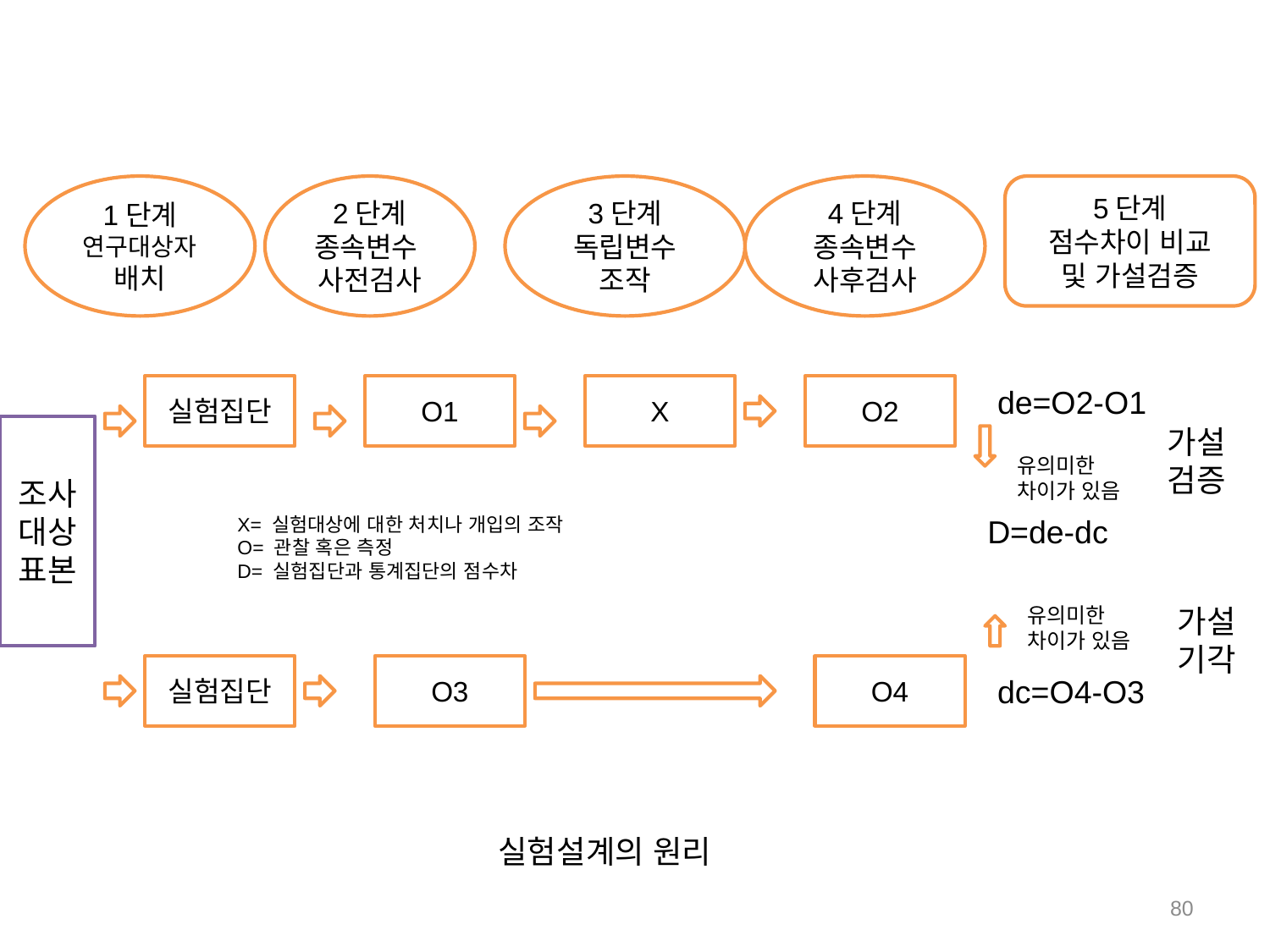

1단계
연구대상자
배치
2단계
종속변수
사전검사
3단계
독립변수
조작
4단계
종속변수
사후검사
5단계
점수차이 비교
및 가설검증
실험집단
O1
X
O2
de=O2-O1

조사
대상
표본
가설검증

유의미한 차이가 있음
X= 실험대상에 대한 처치나 개입의 조작
O= 관찰 혹은 측정
D= 실험집단과 통계집단의 점수차
D=de-dc
유의미한 차이가 있음
가설기각

실험집단
O3
O4
dc=O4-O3

실험설계의 원리
80